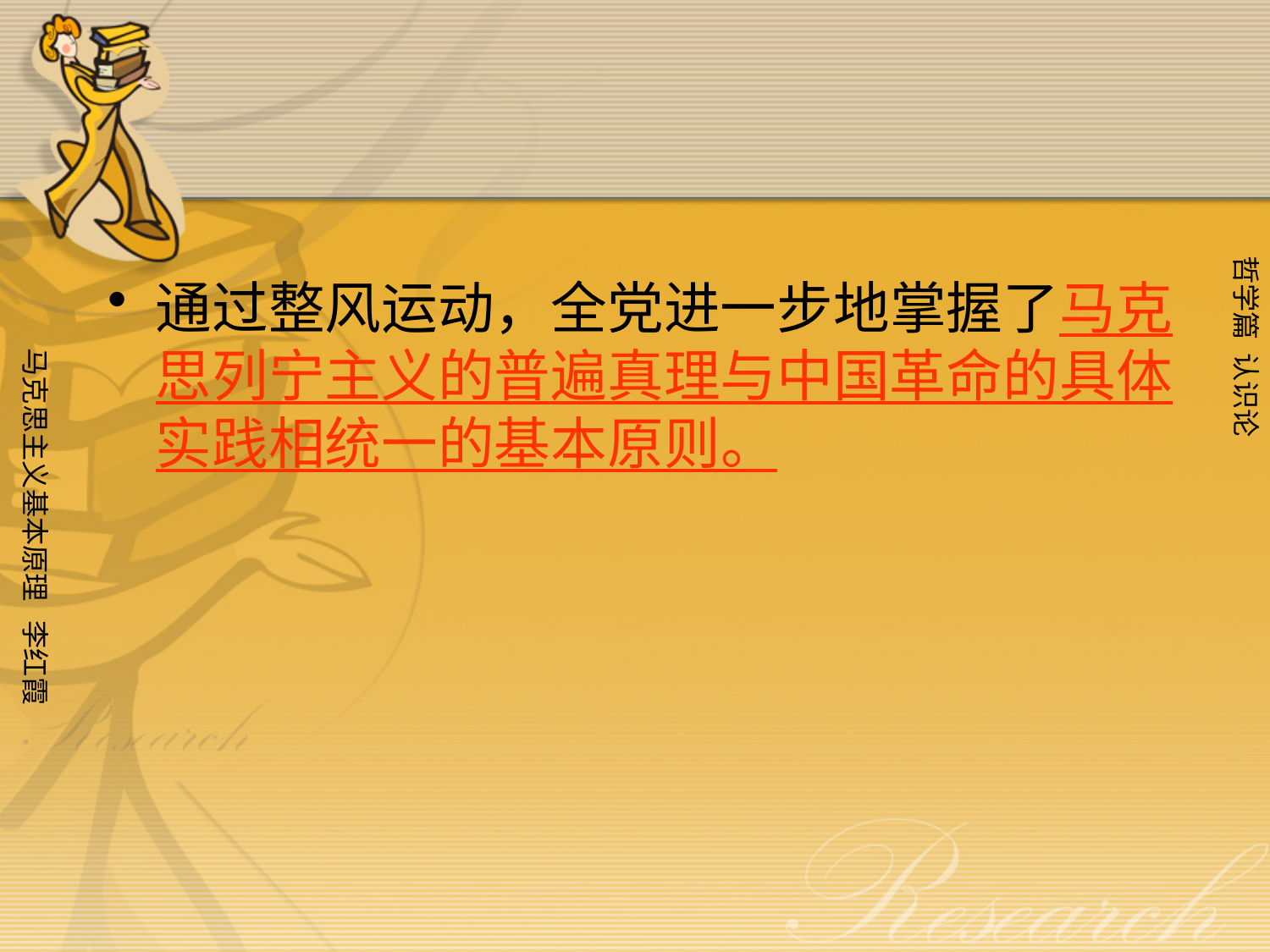

通过整风运动，全党进一步地掌握了马克思列宁主义的普遍真理与中国革命的具体实践相统一的基本原则。